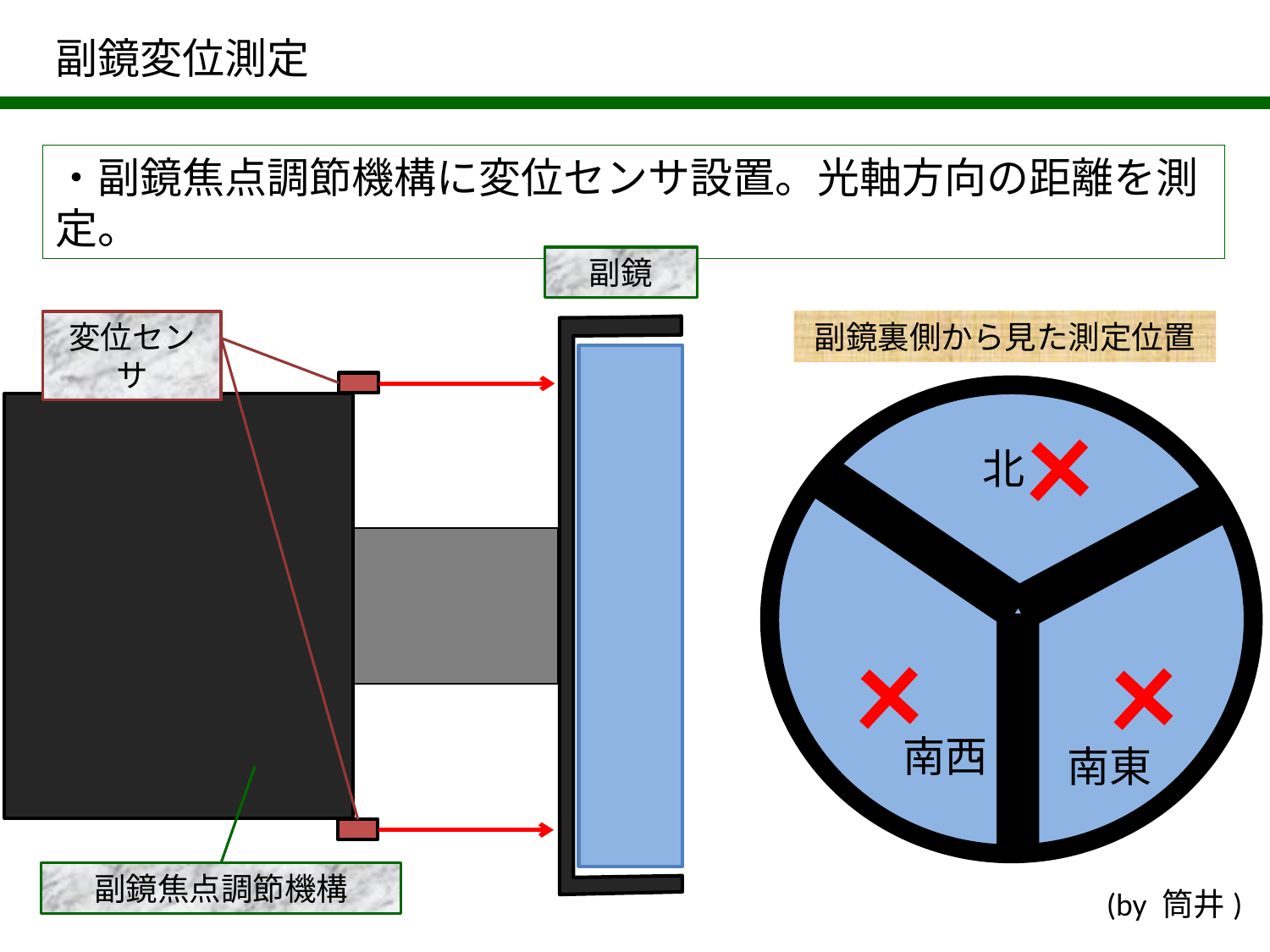

副鏡変位測定

・副鏡焦点調節機構に変位センサ設置。光軸方向の距離を測定。
副鏡

変位センサ
副鏡裏側から見た測定位置

北

南西
南東
副鏡焦点調節機構
(by 筒井)